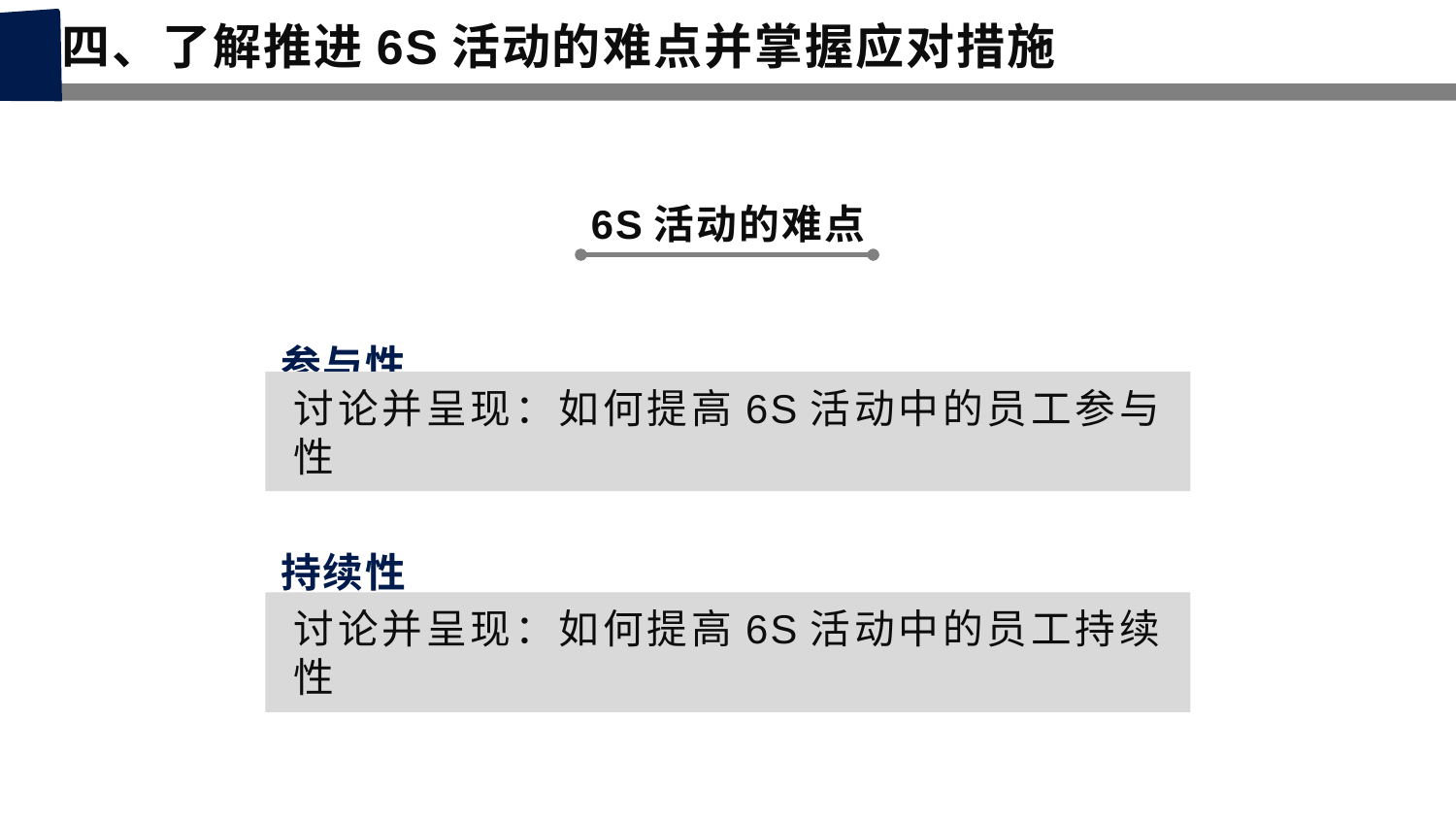

四、了解推进6S活动的难点并掌握应对措施
6S活动的难点
参与性
讨论并呈现：如何提高6S活动中的员工参与性
持续性
讨论并呈现：如何提高6S活动中的员工持续性